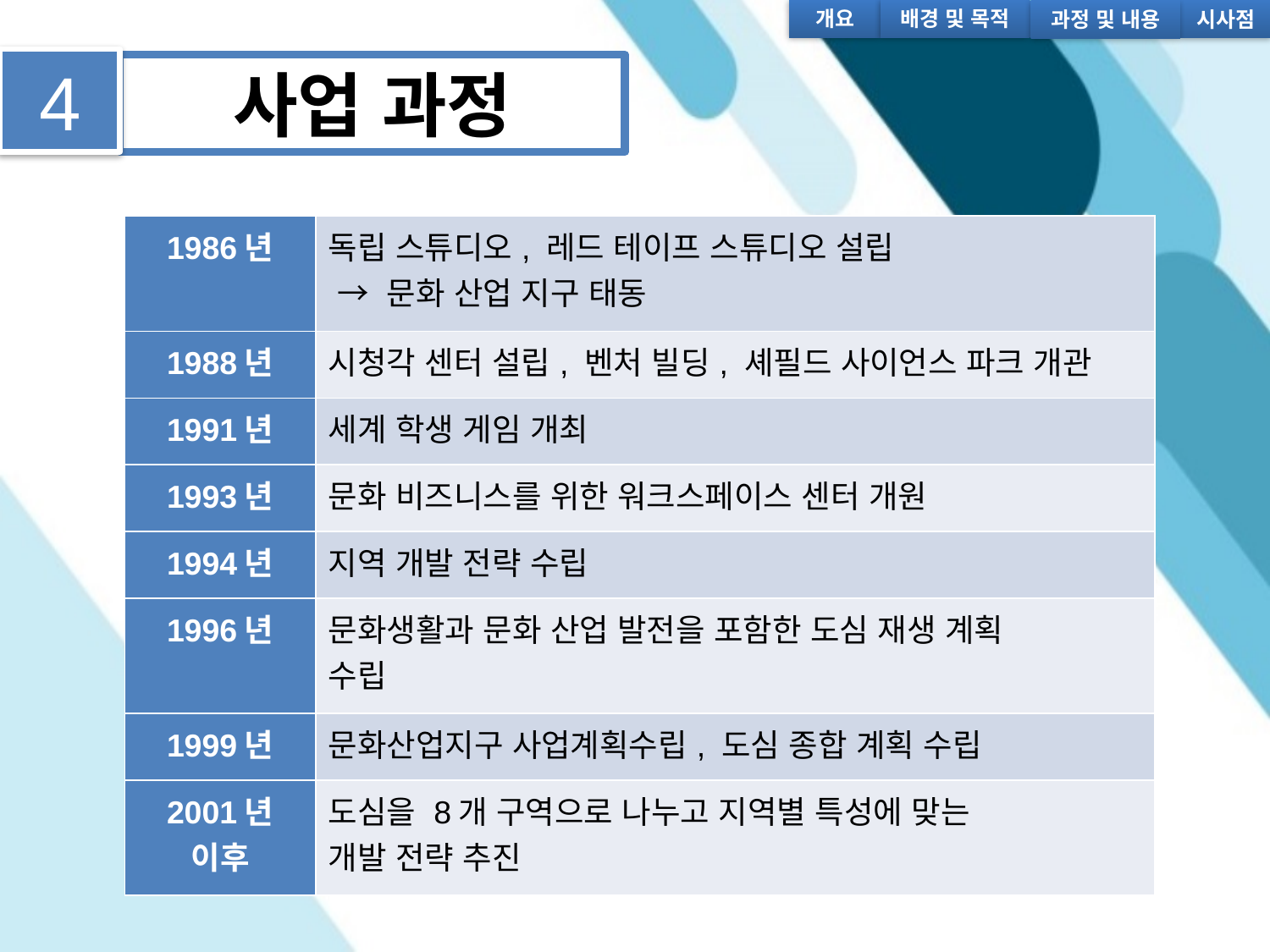

과정 및 내용
개요
배경 및 목적
시사점
4
사업 과정
| 1986년 | 독립 스튜디오, 레드 테이프 스튜디오 설립 → 문화 산업 지구 태동 |
| --- | --- |
| 1988년 | 시청각 센터 설립, 벤처 빌딩, 셰필드 사이언스 파크 개관 |
| 1991년 | 세계 학생 게임 개최 |
| 1993년 | 문화 비즈니스를 위한 워크스페이스 센터 개원 |
| 1994년 | 지역 개발 전략 수립 |
| 1996년 | 문화생활과 문화 산업 발전을 포함한 도심 재생 계획 수립 |
| 1999년 | 문화산업지구 사업계획수립, 도심 종합 계획 수립 |
| 2001년 이후 | 도심을 8개 구역으로 나누고 지역별 특성에 맞는 개발 전략 추진 |